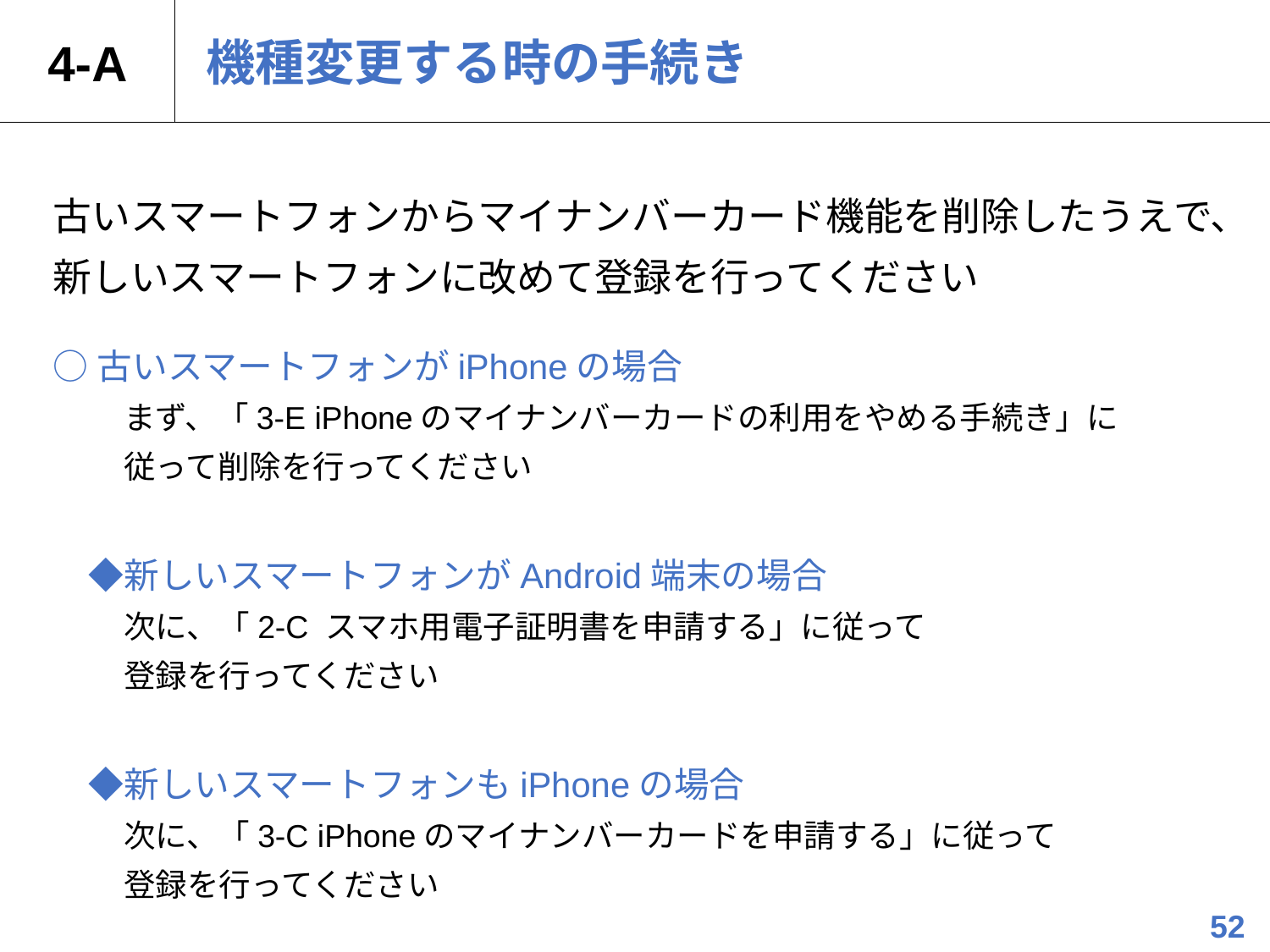

4-A
# 機種変更する時の手続き
古いスマートフォンからマイナンバーカード機能を削除したうえで、
新しいスマートフォンに改めて登録を行ってください
○古いスマートフォンがiPhoneの場合
　 　まず、「3-E iPhoneのマイナンバーカードの利用をやめる手続き」に
　 　従って削除を行ってください

　◆新しいスマートフォンがAndroid端末の場合
　 　次に、「2-C スマホ用電子証明書を申請する」に従って
　 　登録を行ってください

　◆新しいスマートフォンもiPhoneの場合
　 　次に、「3-C iPhoneのマイナンバーカードを申請する」に従って
　 　登録を行ってください

52